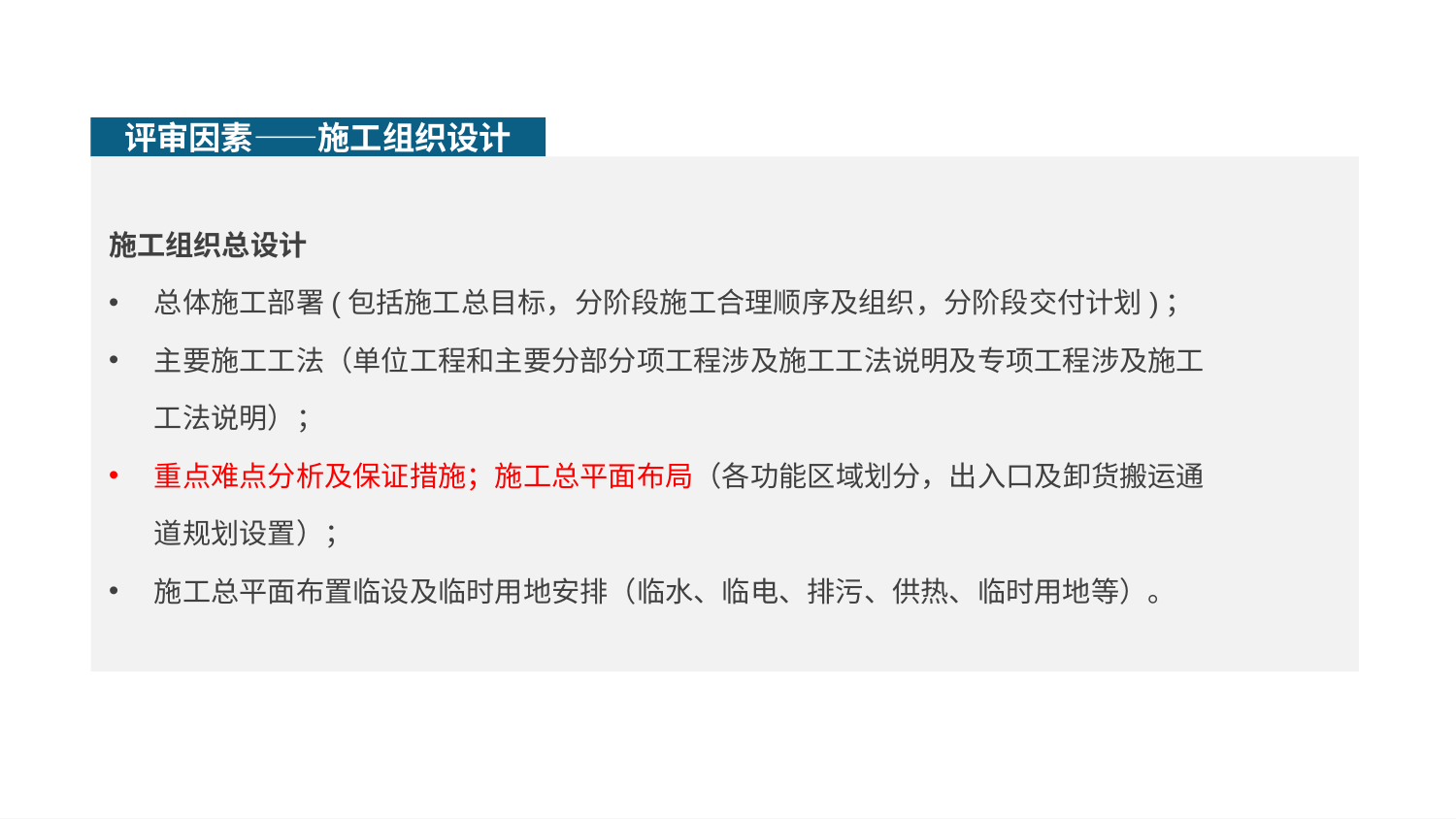

评审因素——施工组织设计

施工组织总设计
总体施工部署(包括施工总目标，分阶段施工合理顺序及组织，分阶段交付计划)；
主要施工工法（单位工程和主要分部分项工程涉及施工工法说明及专项工程涉及施工工法说明）；
重点难点分析及保证措施；施工总平面布局（各功能区域划分，出入口及卸货搬运通道规划设置）；
施工总平面布置临设及临时用地安排（临水、临电、排污、供热、临时用地等）。